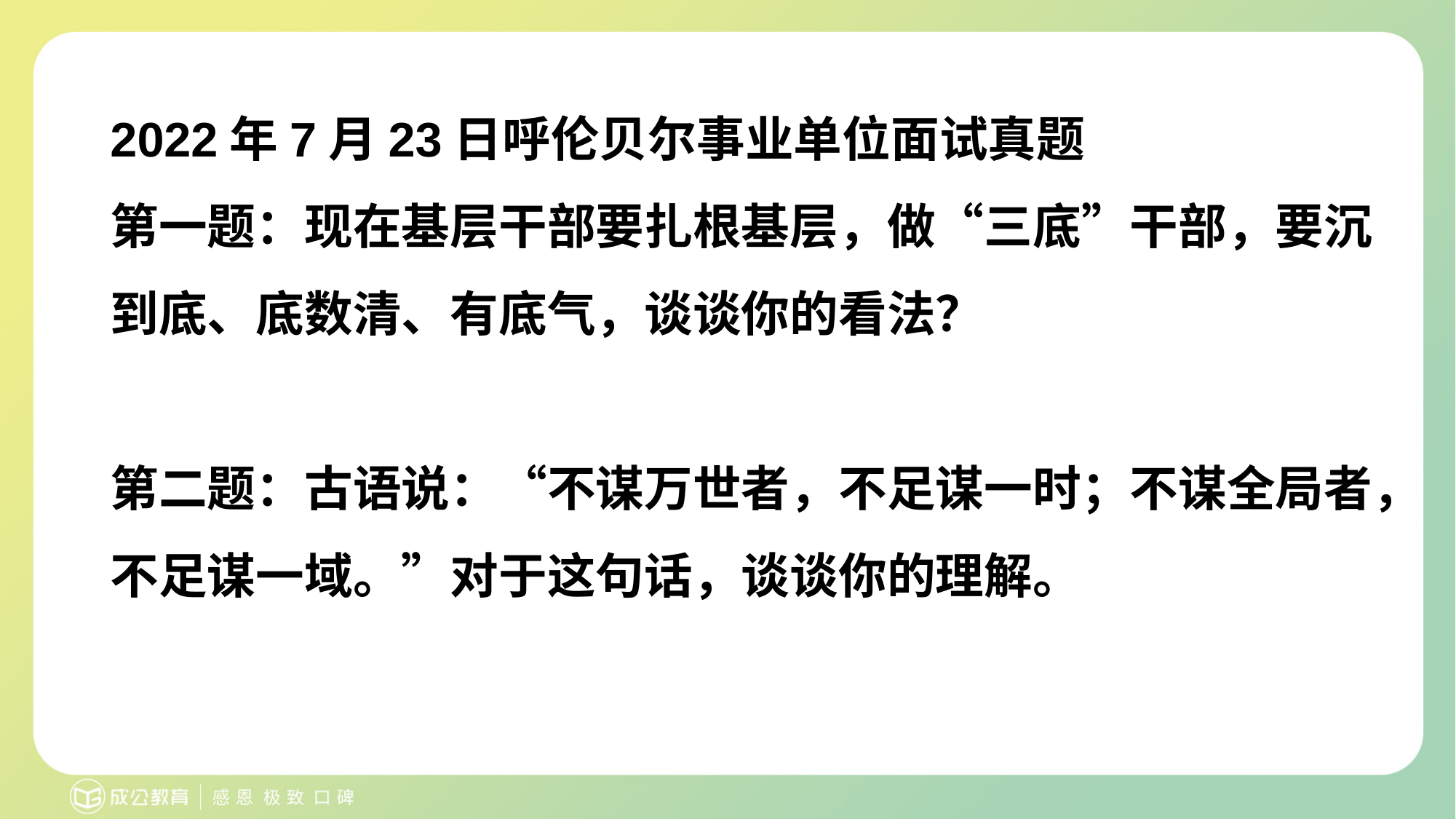

2022年7月23日呼伦贝尔事业单位面试真题
第一题：现在基层干部要扎根基层，做“三底”干部，要沉到底、底数清、有底气，谈谈你的看法？

第二题：古语说：“不谋万世者，不足谋一时；不谋全局者，不足谋一域。”对于这句话，谈谈你的理解。